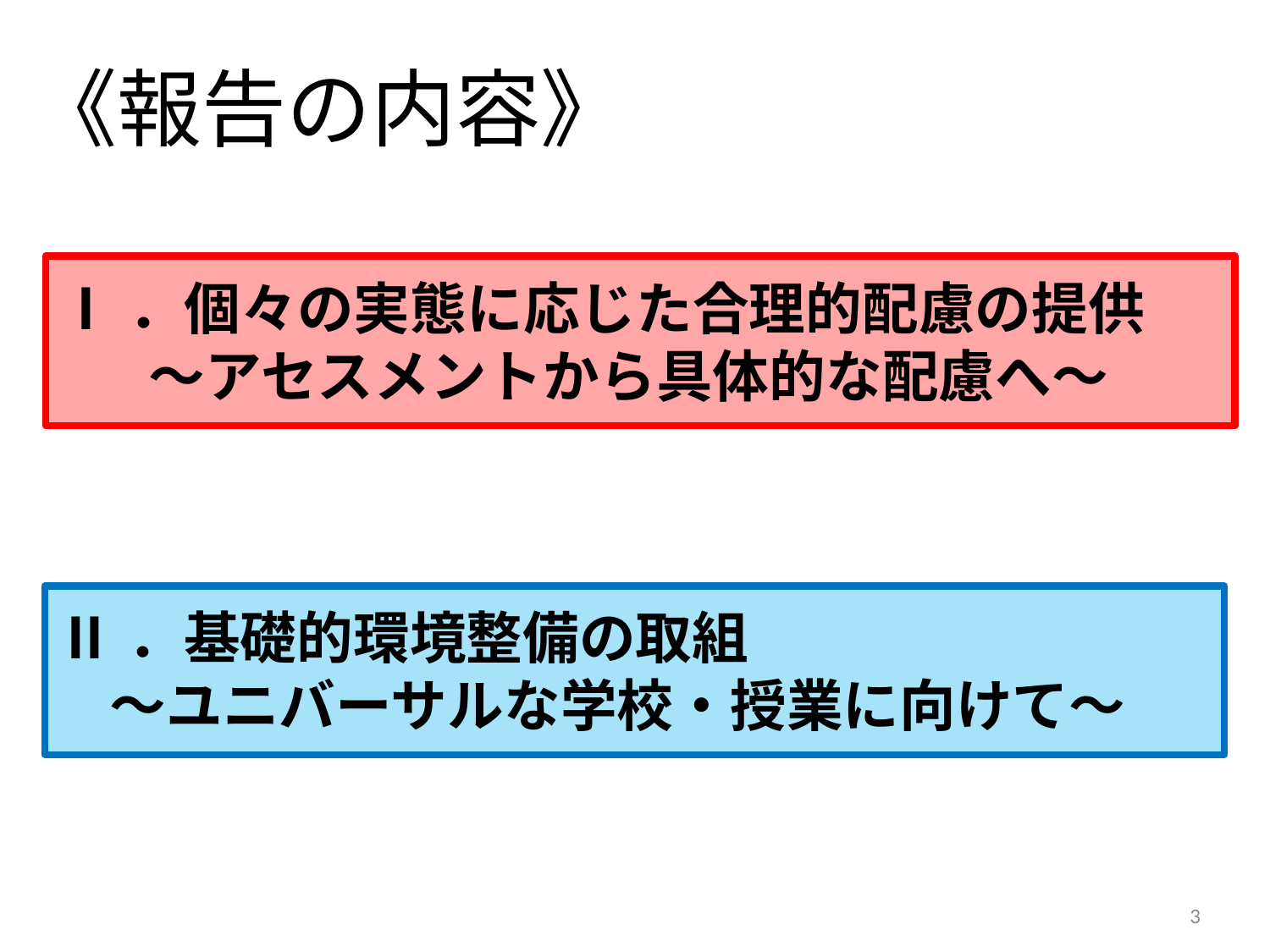

《報告の内容》
Ⅰ．個々の実態に応じた合理的配慮の提供
      ～アセスメントから具体的な配慮へ～
Ⅱ．基礎的環境整備の取組
   ～ユニバーサルな学校・授業に向けて～
3